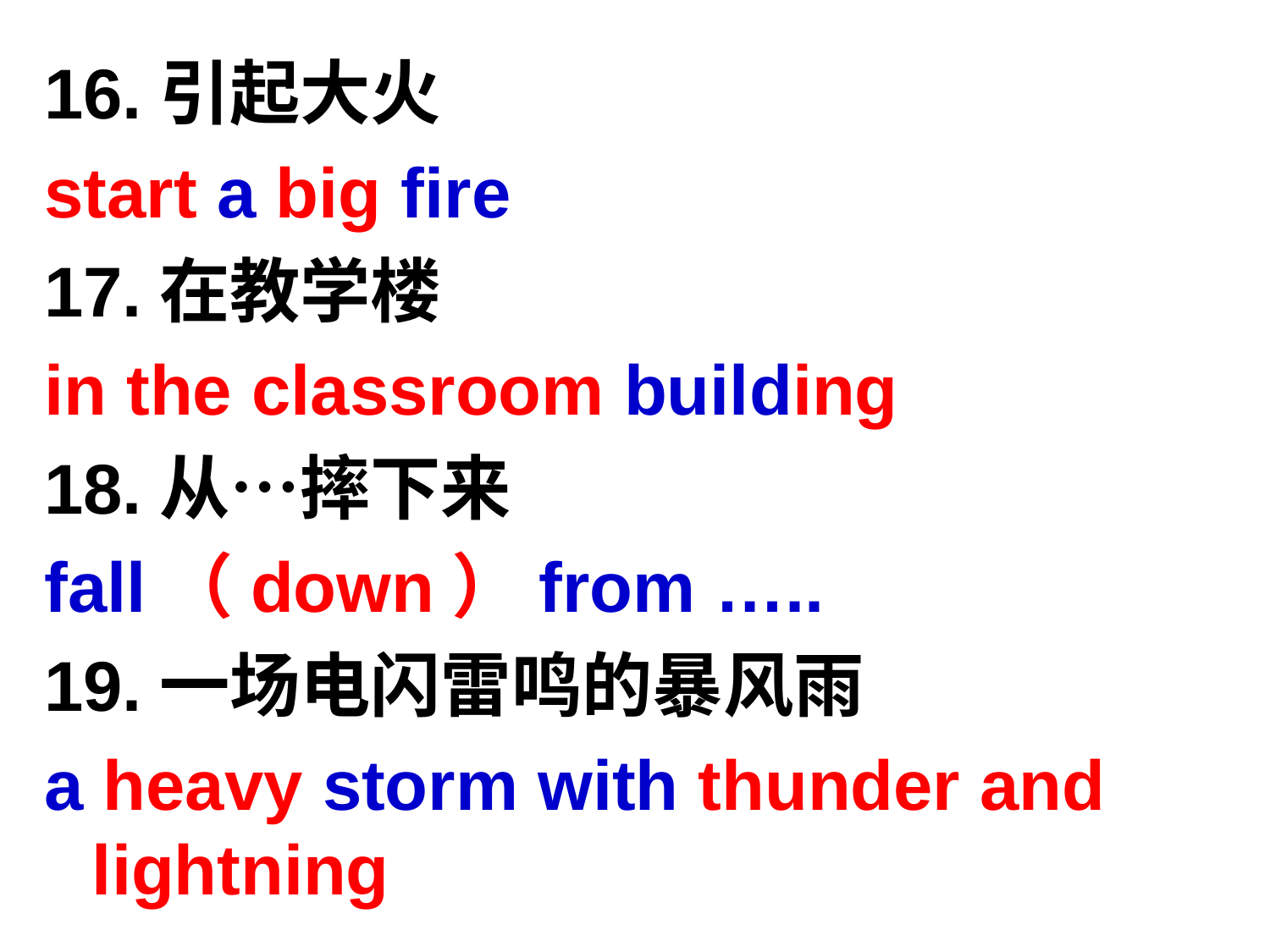

16.引起大火
start a big fire
17.在教学楼
in the classroom building
18.从…摔下来
fall（down）from …..
19.一场电闪雷鸣的暴风雨
a heavy storm with thunder and lightning